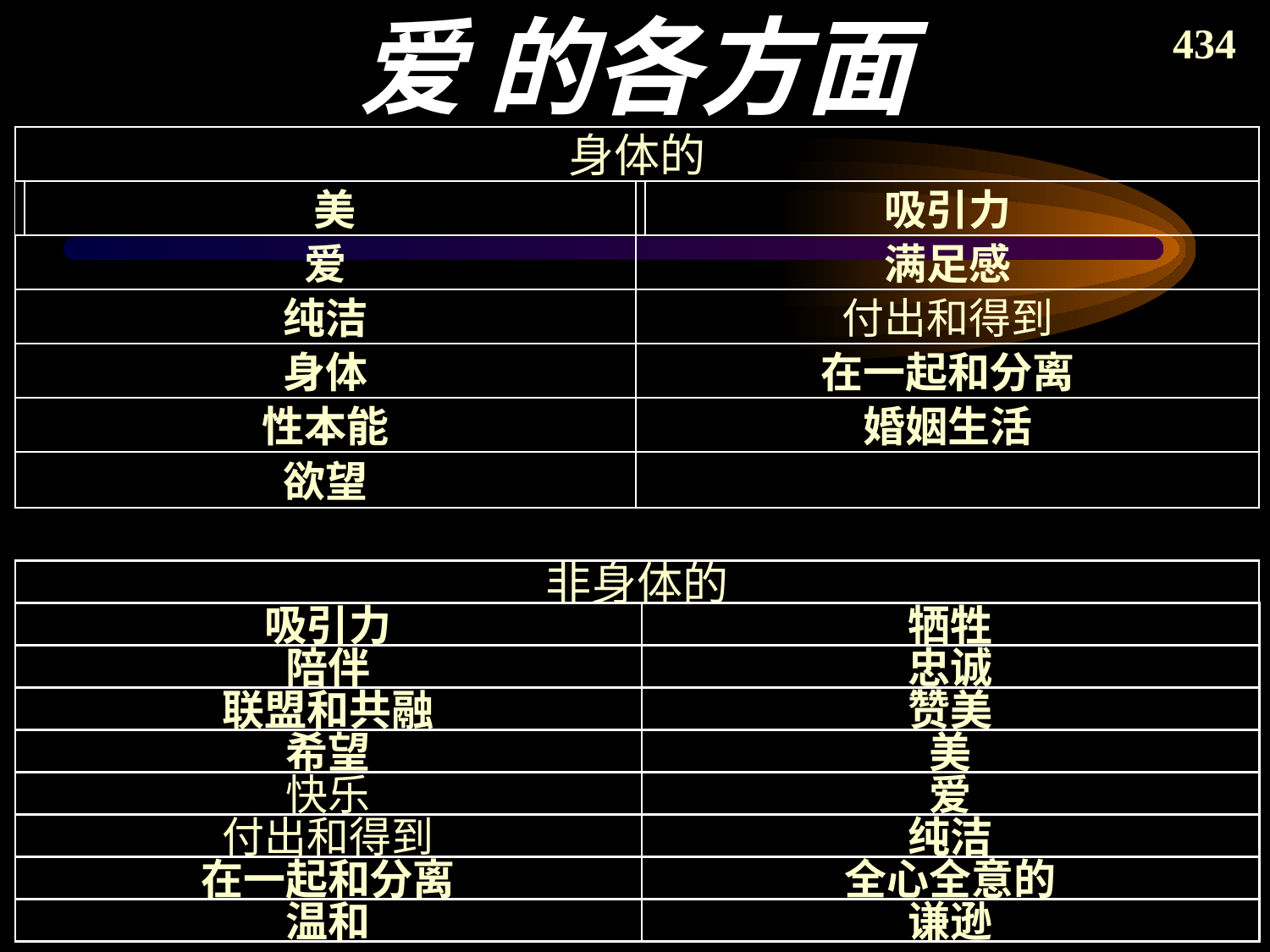

# 爱 的各方面
434
身体的

美
吸引力

爱

满足感

纯洁

付出和得到

身体

在一起和分离

性本能

婚姻生活

欲望

非身体的

吸引力

牺牲

陪伴

忠诚

联盟和共融

赞美

希望

美

快乐

爱

付出和得到

纯洁

在一起和分离

全心全意的

温和

谦逊